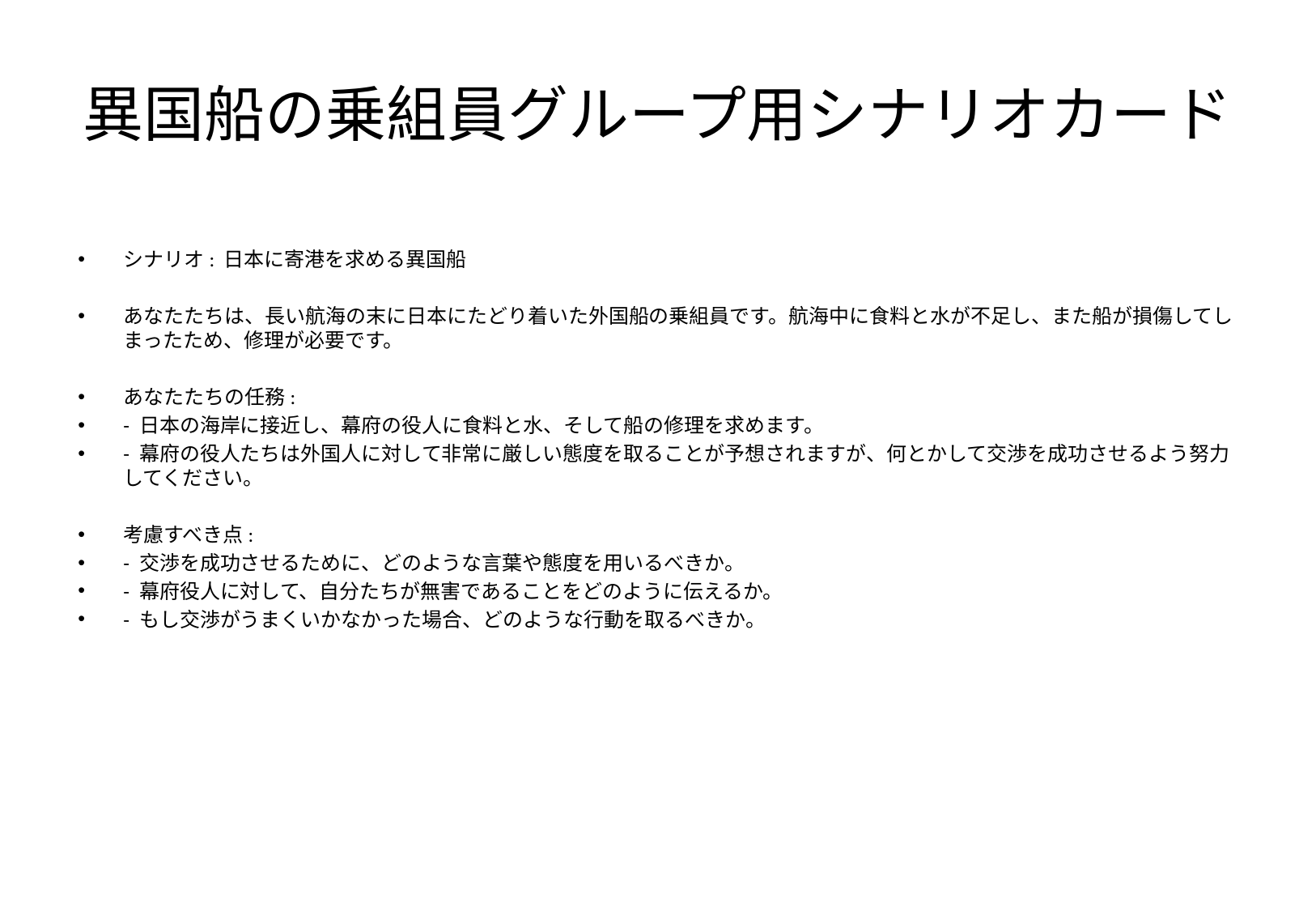

# 異国船の乗組員グループ用シナリオカード

シナリオ: 日本に寄港を求める異国船

あなたたちは、長い航海の末に日本にたどり着いた外国船の乗組員です。航海中に食料と水が不足し、また船が損傷してしまったため、修理が必要です。

あなたたちの任務:
- 日本の海岸に接近し、幕府の役人に食料と水、そして船の修理を求めます。
- 幕府の役人たちは外国人に対して非常に厳しい態度を取ることが予想されますが、何とかして交渉を成功させるよう努力してください。

考慮すべき点:
- 交渉を成功させるために、どのような言葉や態度を用いるべきか。
- 幕府役人に対して、自分たちが無害であることをどのように伝えるか。
- もし交渉がうまくいかなかった場合、どのような行動を取るべきか。